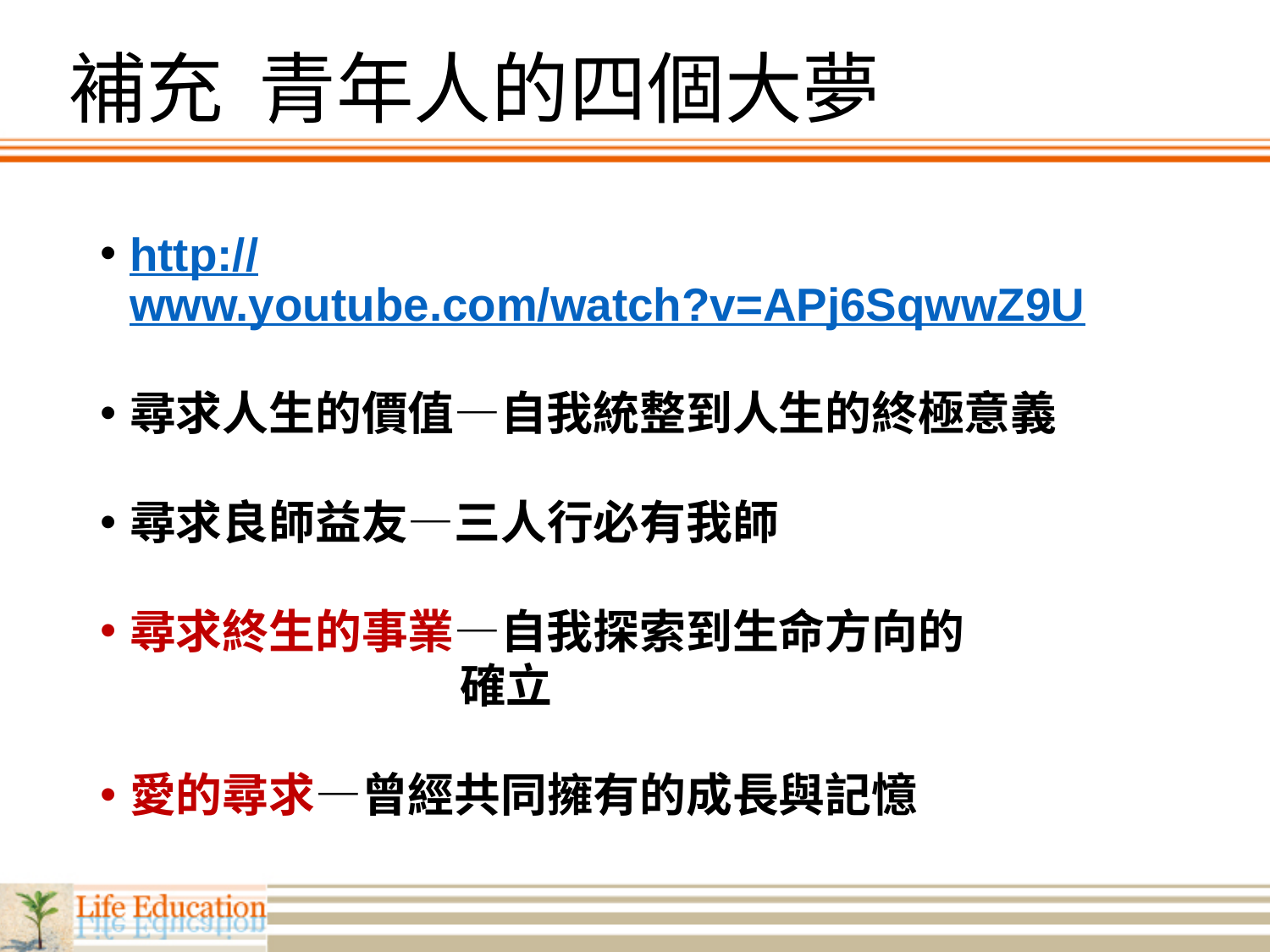

# 補充  青年人的四個大夢
http://www.youtube.com/watch?v=APj6SqwwZ9U

尋求人生的價值—自我統整到人生的終極意義

尋求良師益友—三人行必有我師

尋求終生的事業—自我探索到生命方向的
                                確立

愛的尋求—曾經共同擁有的成長與記憶